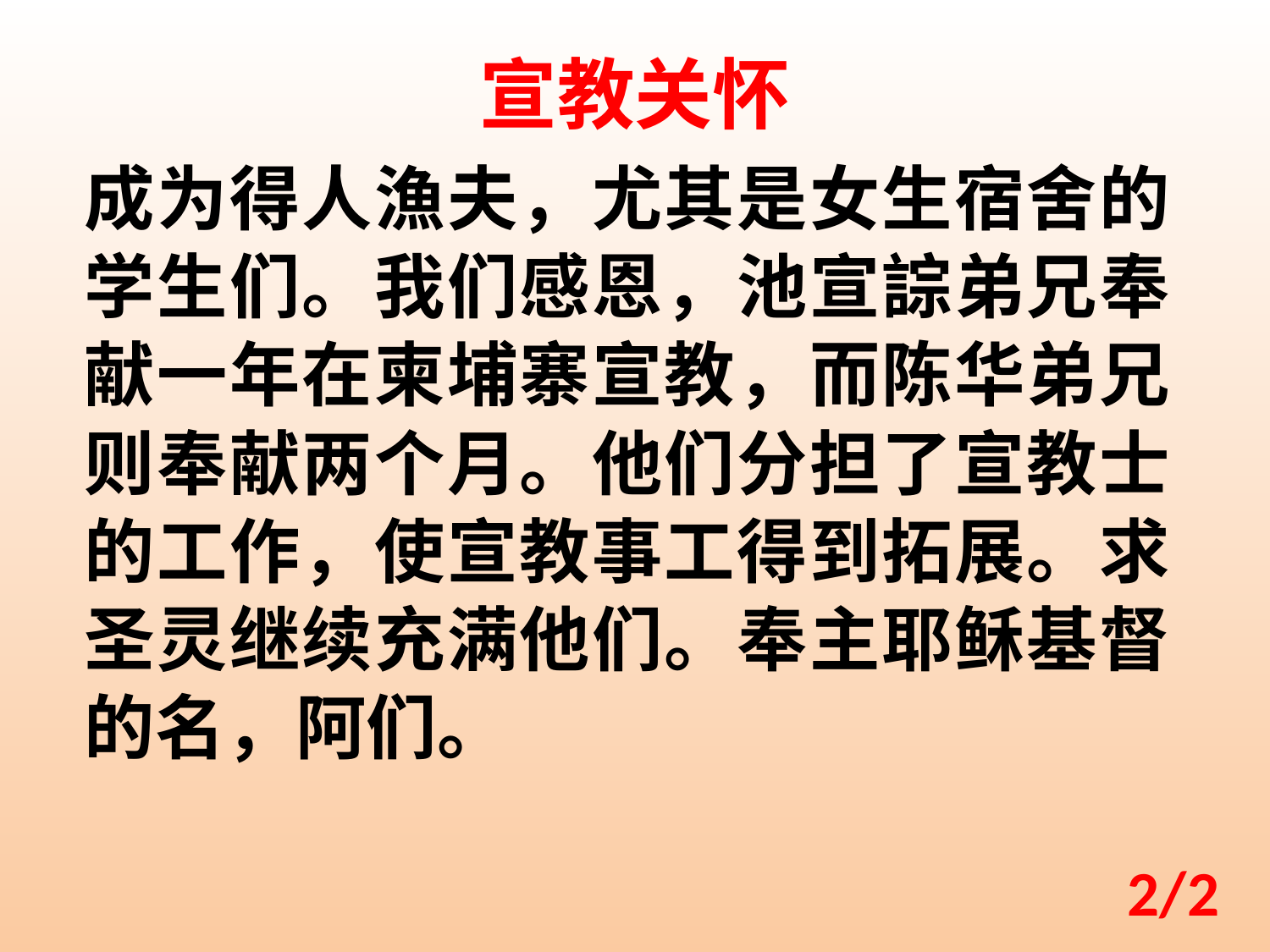

宣教关怀
成为得人漁夫，尤其是女生宿舍的学生们。我们感恩，池宣誴弟兄奉献一年在柬埔寨宣教，而陈华弟兄则奉献两个月。他们分担了宣教士的工作，使宣教事工得到拓展。求圣灵继续充满他们。奉主耶稣基督的名，阿们。
2/2